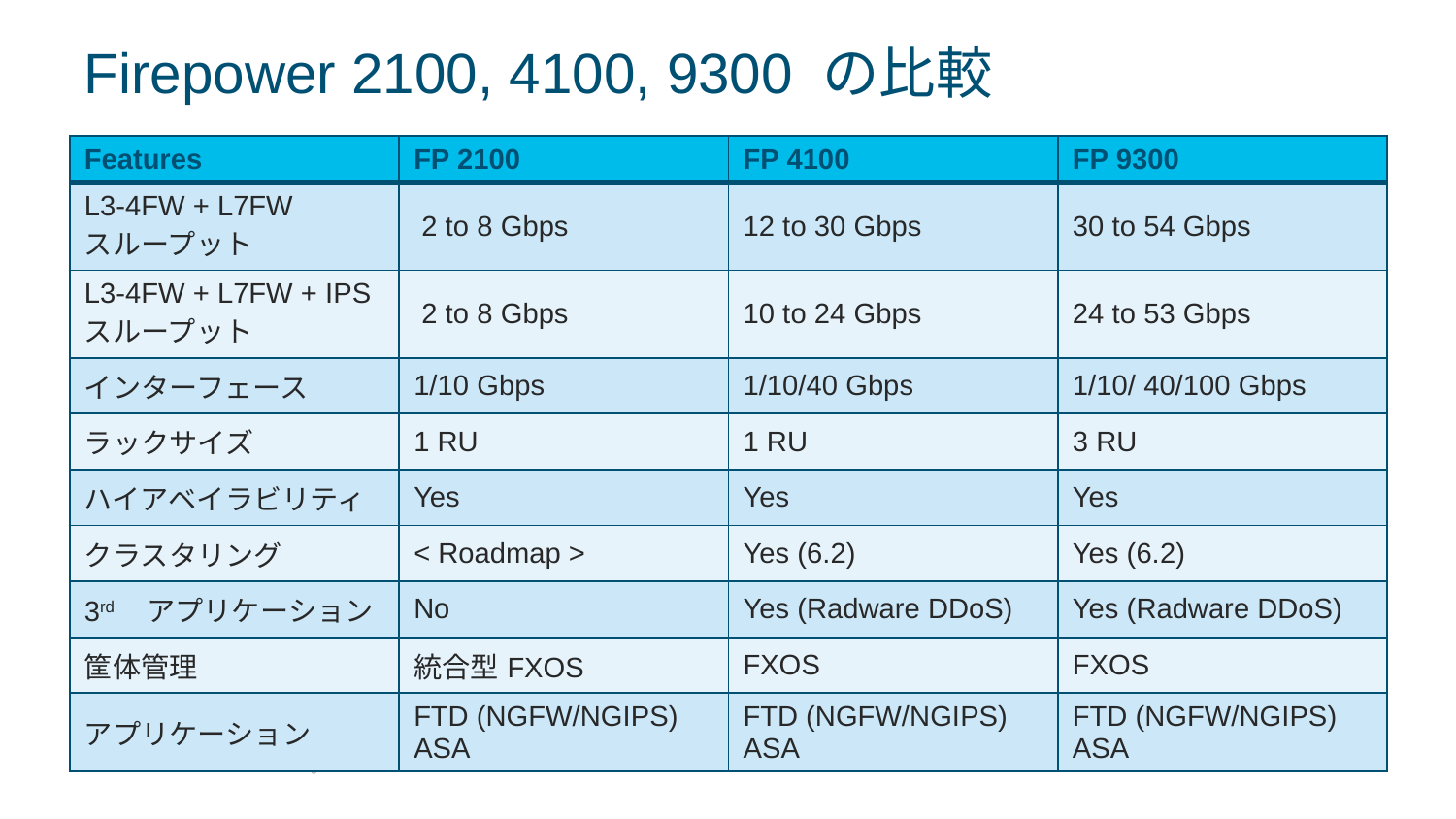

# Firepower 2100, 4100, 9300 の比較
| Features | FP 2100 | FP 4100 | FP 9300 |
| --- | --- | --- | --- |
| L3-4FW + L7FW スループット | 2 to 8 Gbps | 12 to 30 Gbps | 30 to 54 Gbps |
| L3-4FW + L7FW + IPS スループット | 2 to 8 Gbps | 10 to 24 Gbps | 24 to 53 Gbps |
| インターフェース | 1/10 Gbps | 1/10/40 Gbps | 1/10/ 40/100 Gbps |
| ラックサイズ | 1 RU | 1 RU | 3 RU |
| ハイアベイラビリティ | Yes | Yes | Yes |
| クラスタリング | < Roadmap > | Yes (6.2) | Yes (6.2) |
| 3rd　アプリケーション | No | Yes (Radware DDoS) | Yes (Radware DDoS) |
| 筐体管理 | 統合型FXOS | FXOS | FXOS |
| アプリケーション | FTD (NGFW/NGIPS) ASA | FTD (NGFW/NGIPS) ASA | FTD (NGFW/NGIPS) ASA |